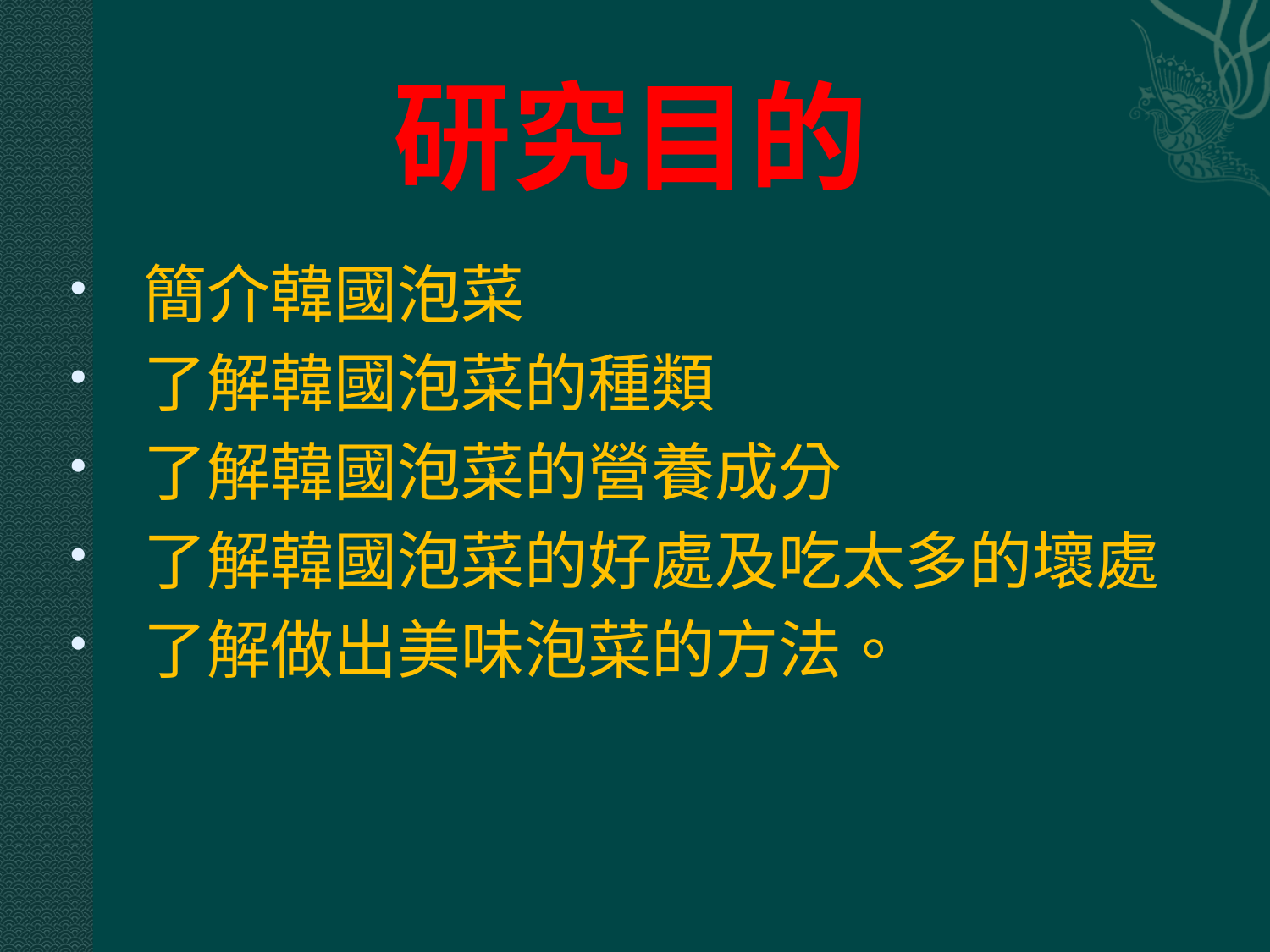

# 研究目的
簡介韓國泡菜
了解韓國泡菜的種類
了解韓國泡菜的營養成分
了解韓國泡菜的好處及吃太多的壞處
了解做出美味泡菜的方法。